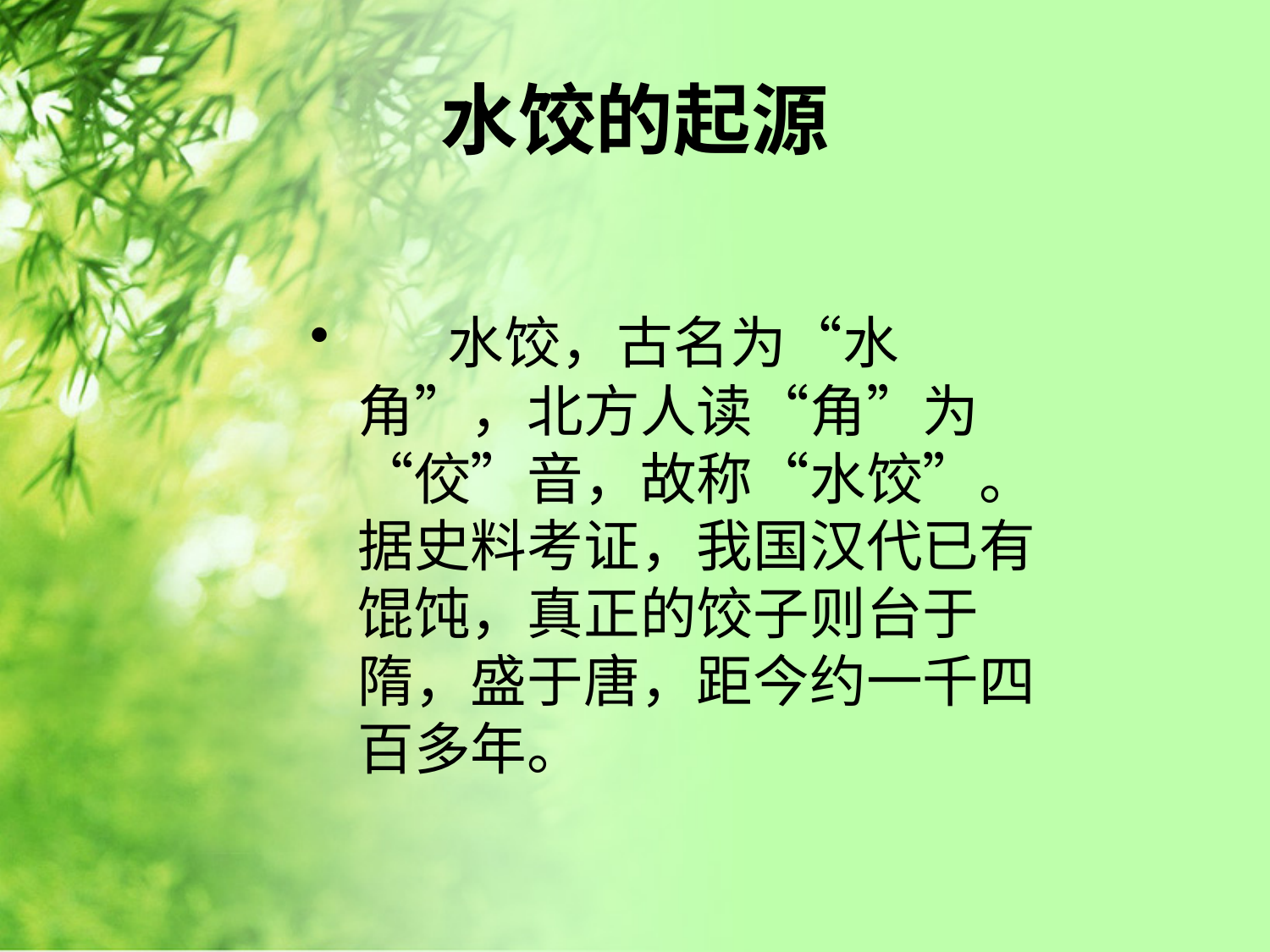

# 水饺的起源

      水饺，古名为“水角”，北方人读“角”为“佼”音，故称“水饺”。据史料考证，我国汉代已有馄饨，真正的饺子则台于隋，盛于唐，距今约一千四百多年。